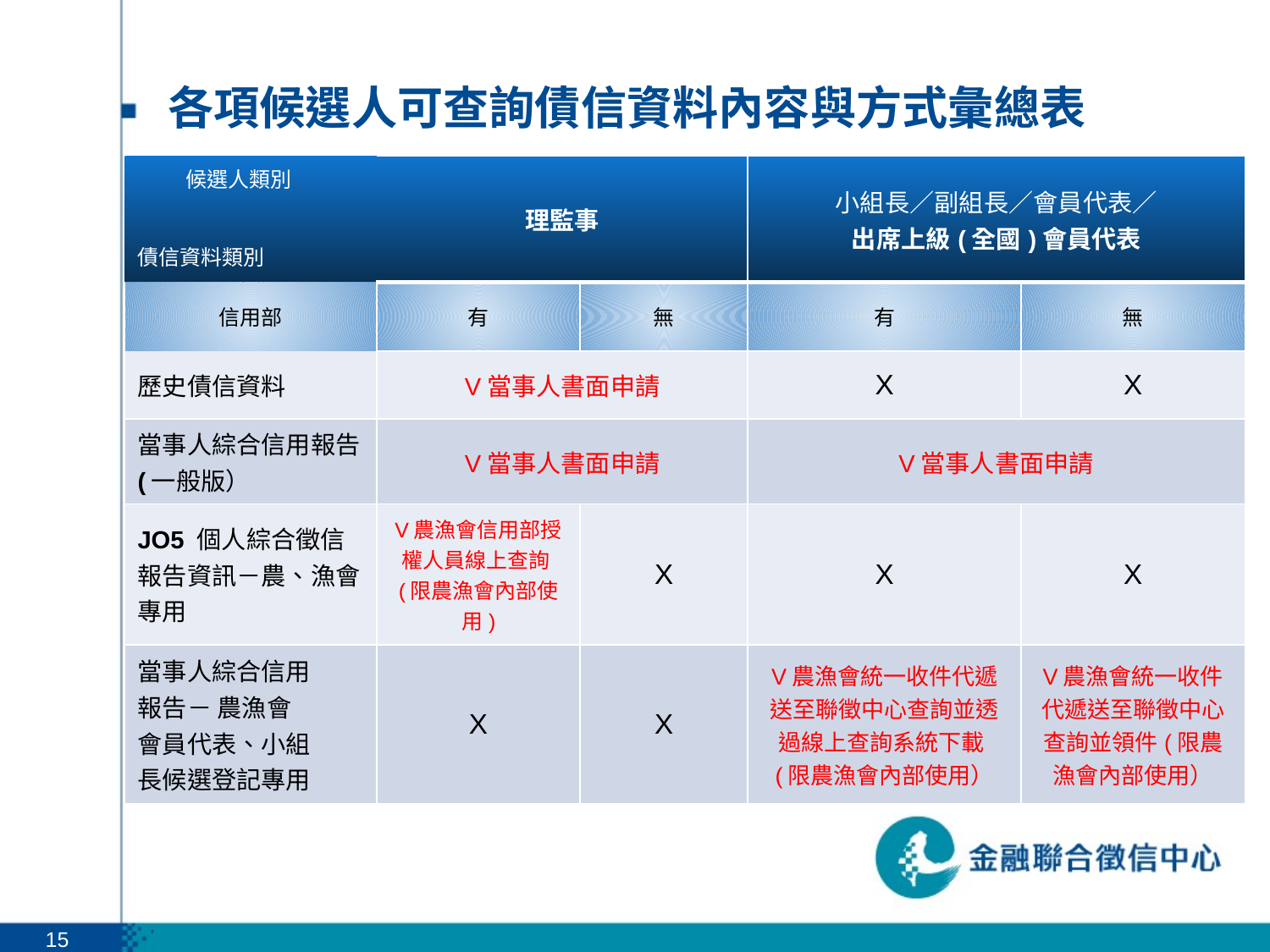

# 各項候選人可查詢債信資料內容與方式彙總表
| 候選人類別 債信資料類別 | 理監事 |  | 小組長／副組長／會員代表／ 出席上級(全國)會員代表 |  |
| --- | --- | --- | --- | --- |
| 信用部 | 有 | 無 | 有 | 無 |
| 歷史債信資料 | V當事人書面申請 |  | X | X |
| 當事人綜合信用報告(一般版） | V當事人書面申請 |  | V當事人書面申請 |  |
| JO5 個人綜合徵信報告資訊－農、漁會專用 | V農漁會信用部授權人員線上查詢(限農漁會內部使用) | X | X | X |
| 當事人綜合信用 報告－ 農漁會 會員代表、小組 長候選登記專用 | X | X | V農漁會統一收件代遞送至聯徵中心查詢並透過線上查詢系統下載(限農漁會內部使用） | V農漁會統一收件代遞送至聯徵中心查詢並領件(限農漁會內部使用） |
15